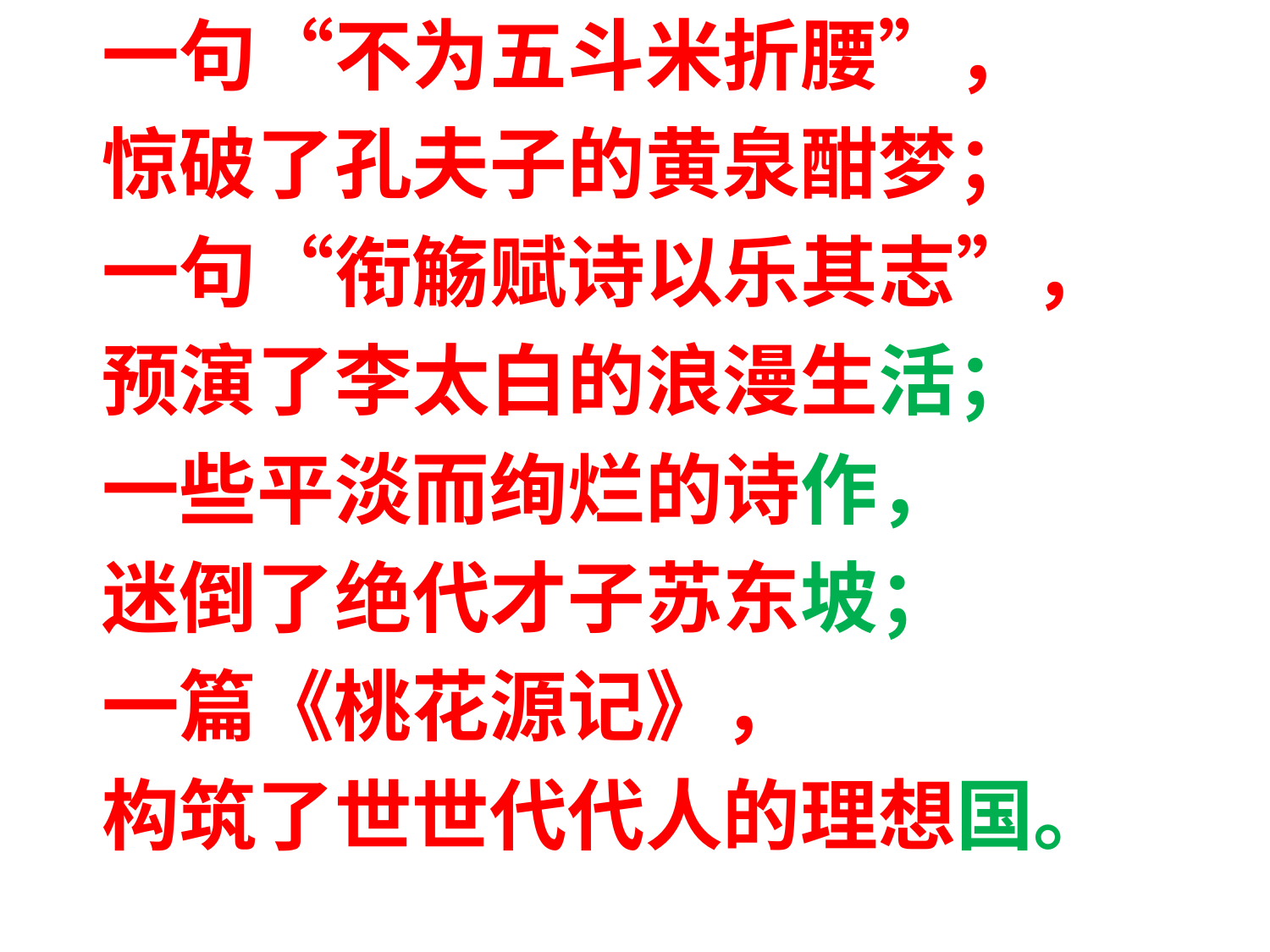

一句“不为五斗米折腰”，
    惊破了孔夫子的黄泉酣梦；
    一句“衔觞赋诗以乐其志”，
    预演了李太白的浪漫生活；
    一些平淡而绚烂的诗作，
    迷倒了绝代才子苏东坡；
    一篇《桃花源记》，
    构筑了世世代代人的理想国。